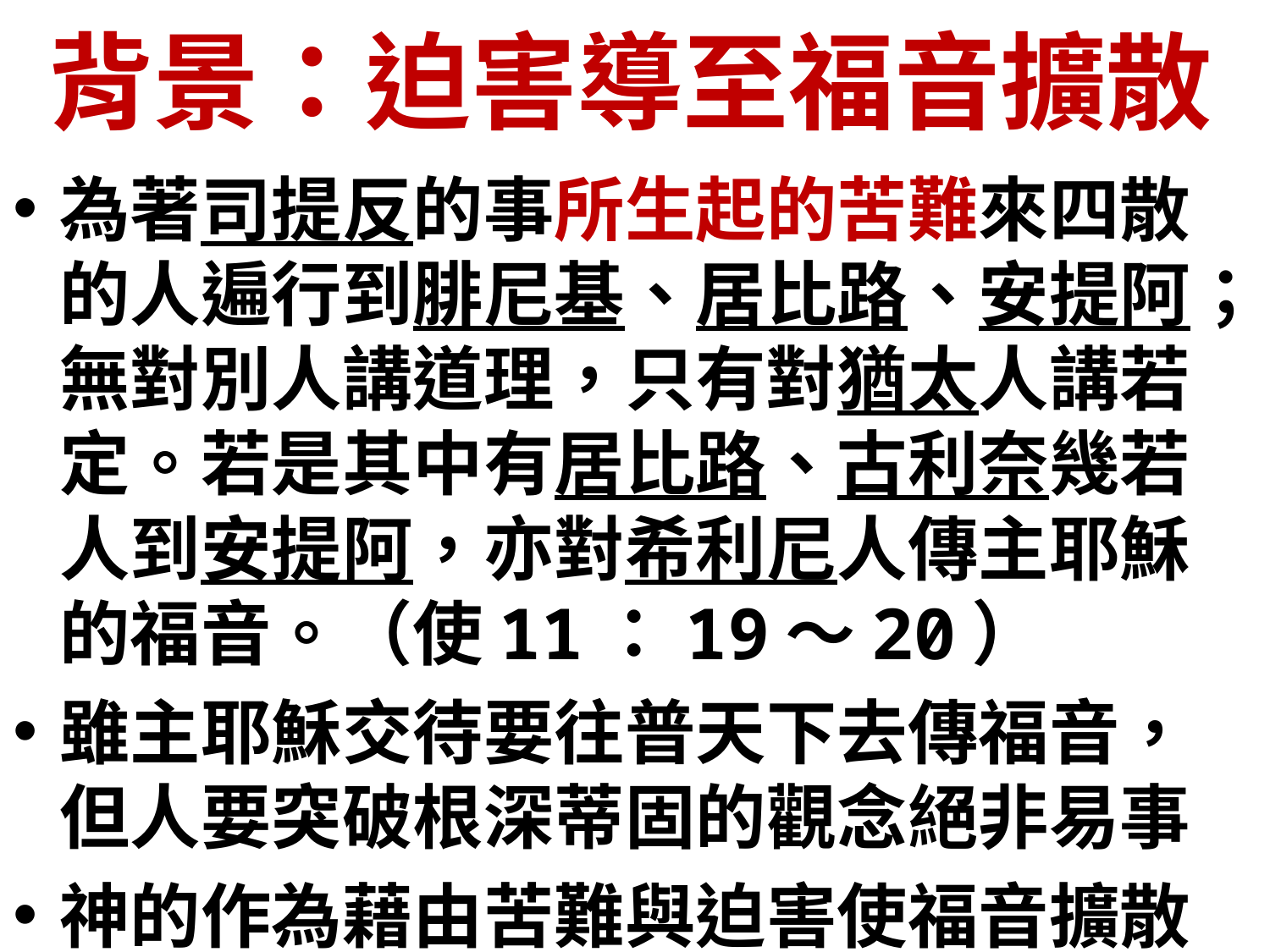

# 背景：迫害導至福音擴散
為著司提反的事所生起的苦難來四散的人遍行到腓尼基、居比路、安提阿；無對別人講道理，只有對猶太人講若定。若是其中有居比路、古利奈幾若人到安提阿，亦對希利尼人傳主耶穌的福音。（使11：19～20）
雖主耶穌交待要往普天下去傳福音，但人要突破根深蒂固的觀念絕非易事
神的作為藉由苦難與迫害使福音擴散